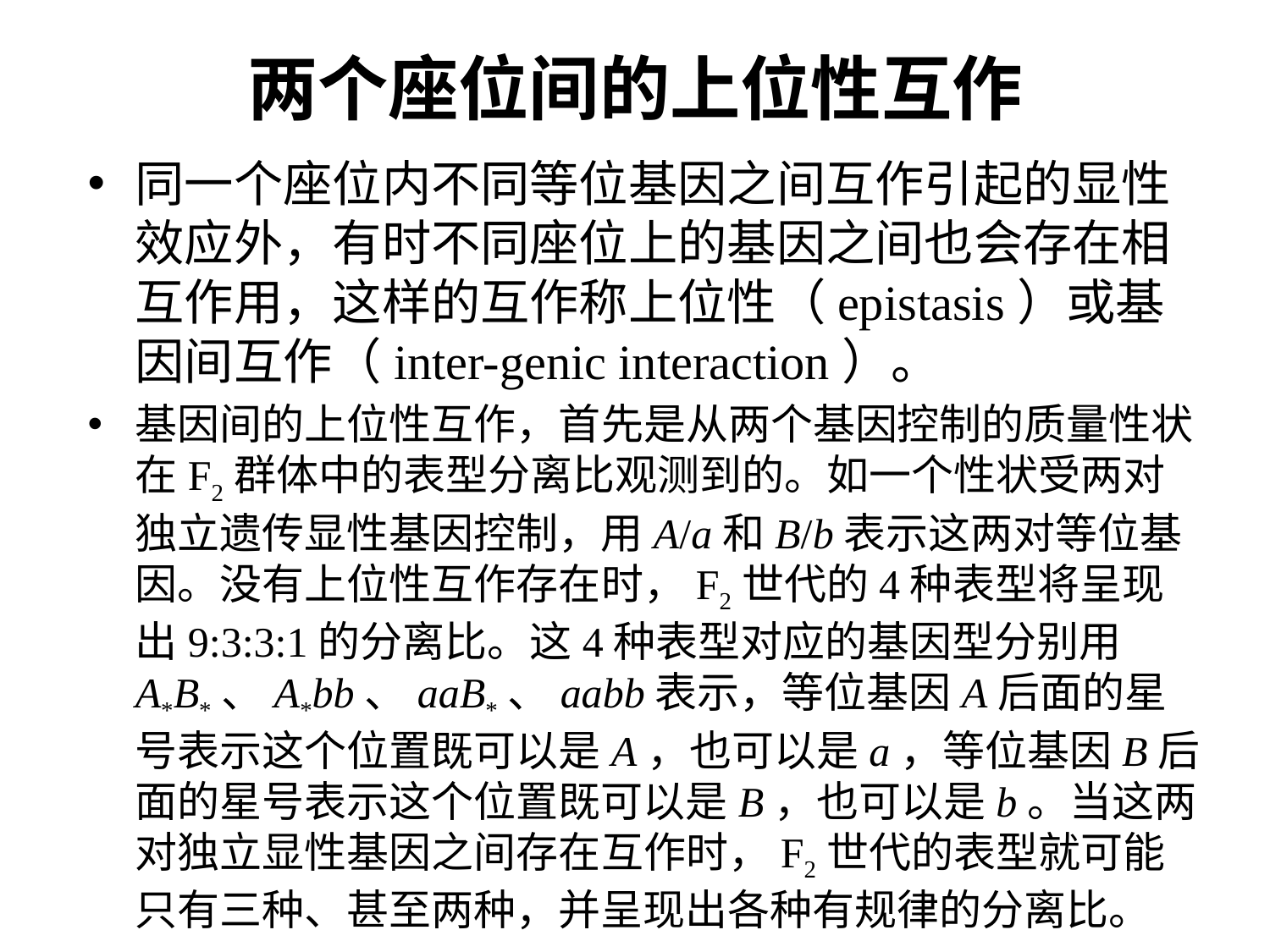

# 两个座位间的上位性互作
同一个座位内不同等位基因之间互作引起的显性效应外，有时不同座位上的基因之间也会存在相互作用，这样的互作称上位性（epistasis）或基因间互作（inter-genic interaction）。
基因间的上位性互作，首先是从两个基因控制的质量性状在F2群体中的表型分离比观测到的。如一个性状受两对独立遗传显性基因控制，用A/a和B/b表示这两对等位基因。没有上位性互作存在时，F2世代的4种表型将呈现出9:3:3:1的分离比。这4种表型对应的基因型分别用A*B*、A*bb、aaB*、aabb表示，等位基因A后面的星号表示这个位置既可以是A，也可以是a，等位基因B后面的星号表示这个位置既可以是B，也可以是b。当这两对独立显性基因之间存在互作时，F2世代的表型就可能只有三种、甚至两种，并呈现出各种有规律的分离比。